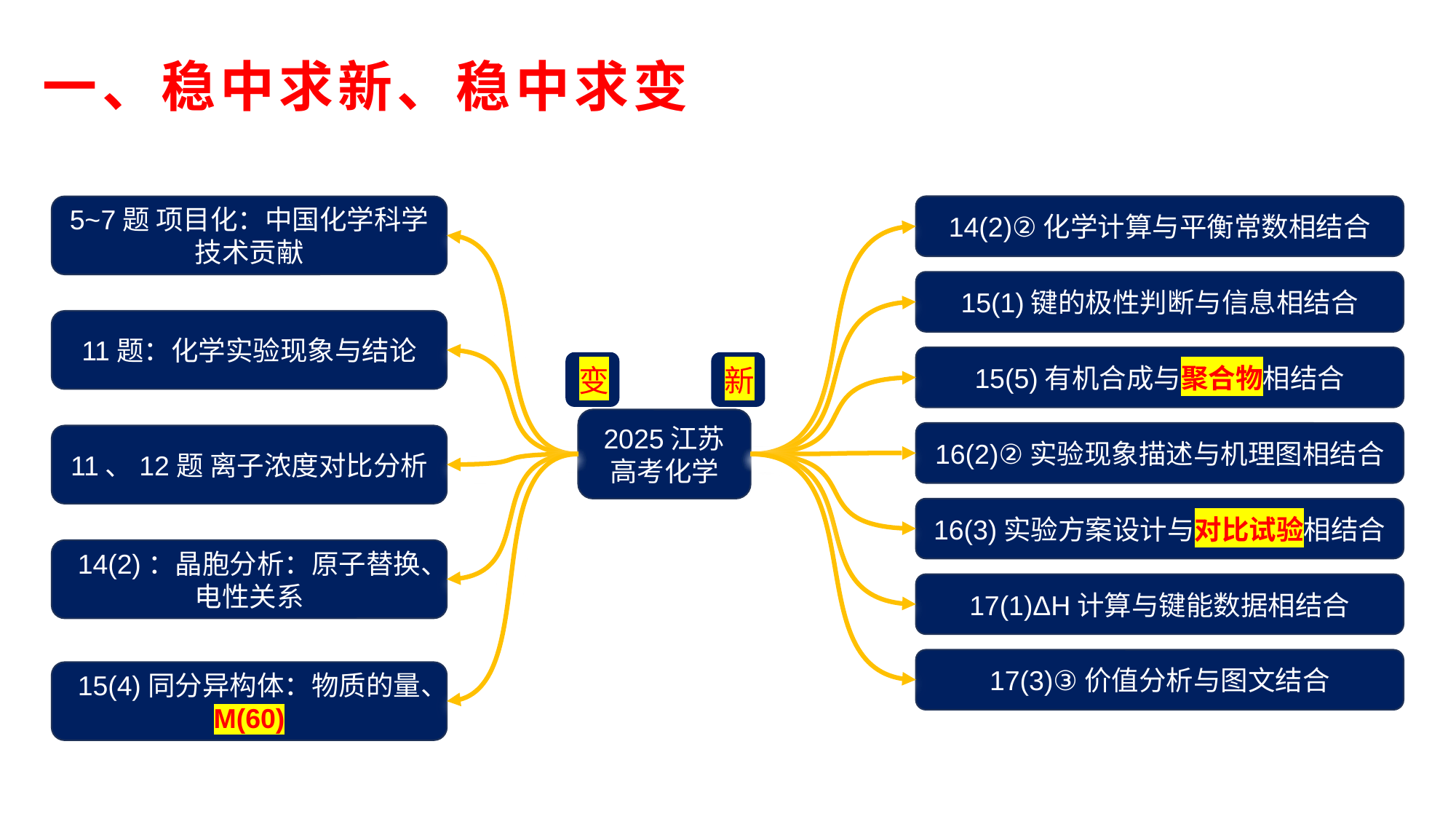

# 一、稳中求新、稳中求变
5~7题 项目化：中国化学科学技术贡献
14(2)②化学计算与平衡常数相结合
15(1)键的极性判断与信息相结合
11题：化学实验现象与结论
15(5)有机合成与聚合物相结合
变
新
2025江苏
高考化学
16(2)②实验现象描述与机理图相结合
11、12题 离子浓度对比分析
16(3)实验方案设计与对比试验相结合
14(2)：晶胞分析：原子替换、电性关系
17(1)ΔH计算与键能数据相结合
17(3)③价值分析与图文结合
15(4)同分异构体：物质的量、M(60)